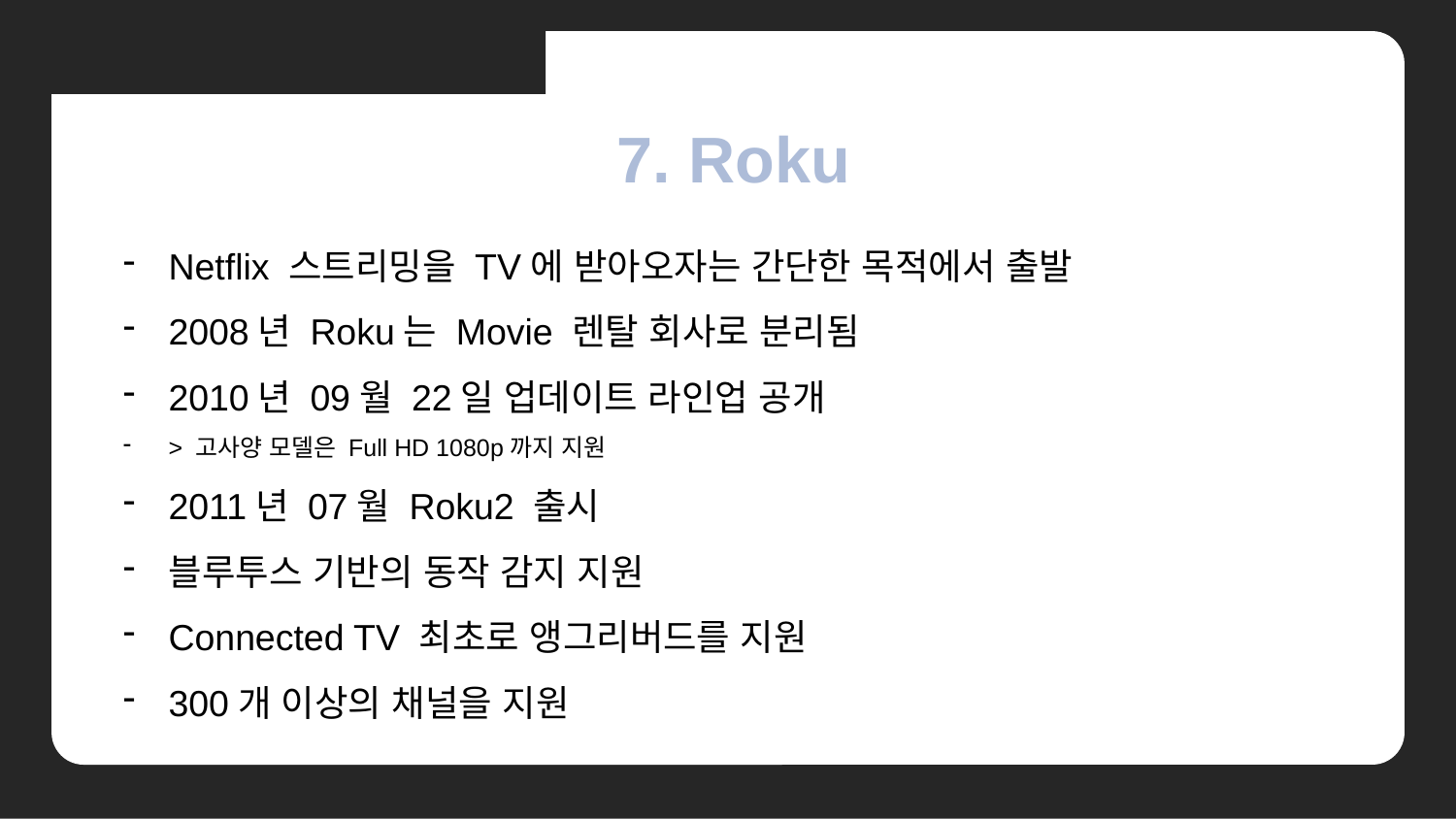

02. 다양한 Connected TV

7. Roku
Netflix 스트리밍을 TV에 받아오자는 간단한 목적에서 출발
2008년 Roku는 Movie 렌탈 회사로 분리됨
2010년 09월 22일 업데이트 라인업 공개
> 고사양 모델은 Full HD 1080p까지 지원
2011년 07월 Roku2 출시
블루투스 기반의 동작 감지 지원
Connected TV 최초로 앵그리버드를 지원
300개 이상의 채널을 지원